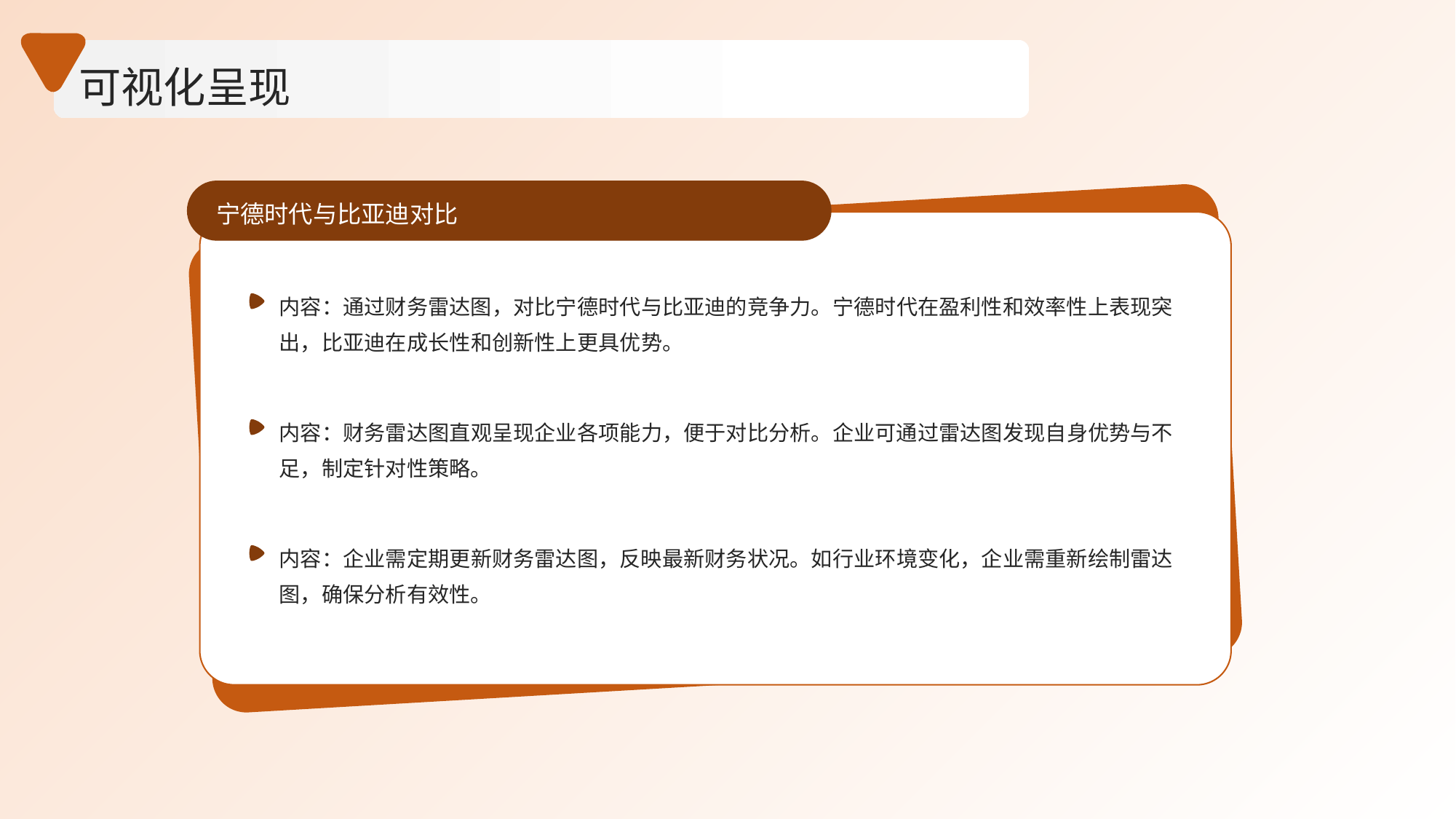

可视化呈现

宁德时代与比亚迪对比

内容：通过财务雷达图，对比宁德时代与比亚迪的竞争力。宁德时代在盈利性和效率性上表现突出，比亚迪在成长性和创新性上更具优势。

内容：财务雷达图直观呈现企业各项能力，便于对比分析。企业可通过雷达图发现自身优势与不足，制定针对性策略。

内容：企业需定期更新财务雷达图，反映最新财务状况。如行业环境变化，企业需重新绘制雷达图，确保分析有效性。